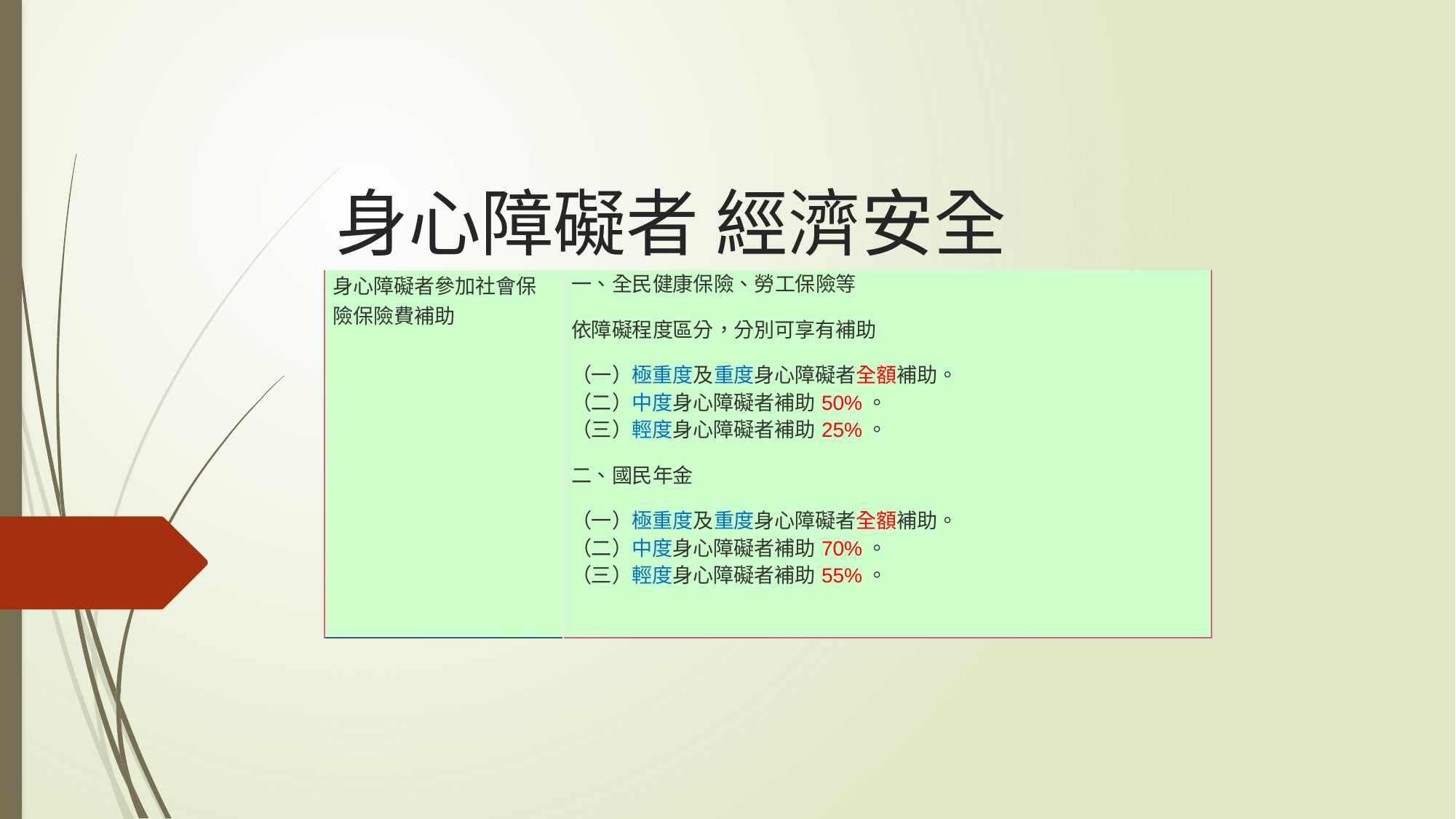

# 身心障礙者 經濟安全
| 身心障礙者參加社會保險保險費補助 | 一、全民健康保險、勞工保險等 依障礙程度區分，分別可享有補助 （一）極重度及重度身心障礙者全額補助。 （二）中度身心障礙者補助50%。 （三）輕度身心障礙者補助25%。 二、國民年金 （一）極重度及重度身心障礙者全額補助。 （二）中度身心障礙者補助70%。 （三）輕度身心障礙者補助55%。 |
| --- | --- |